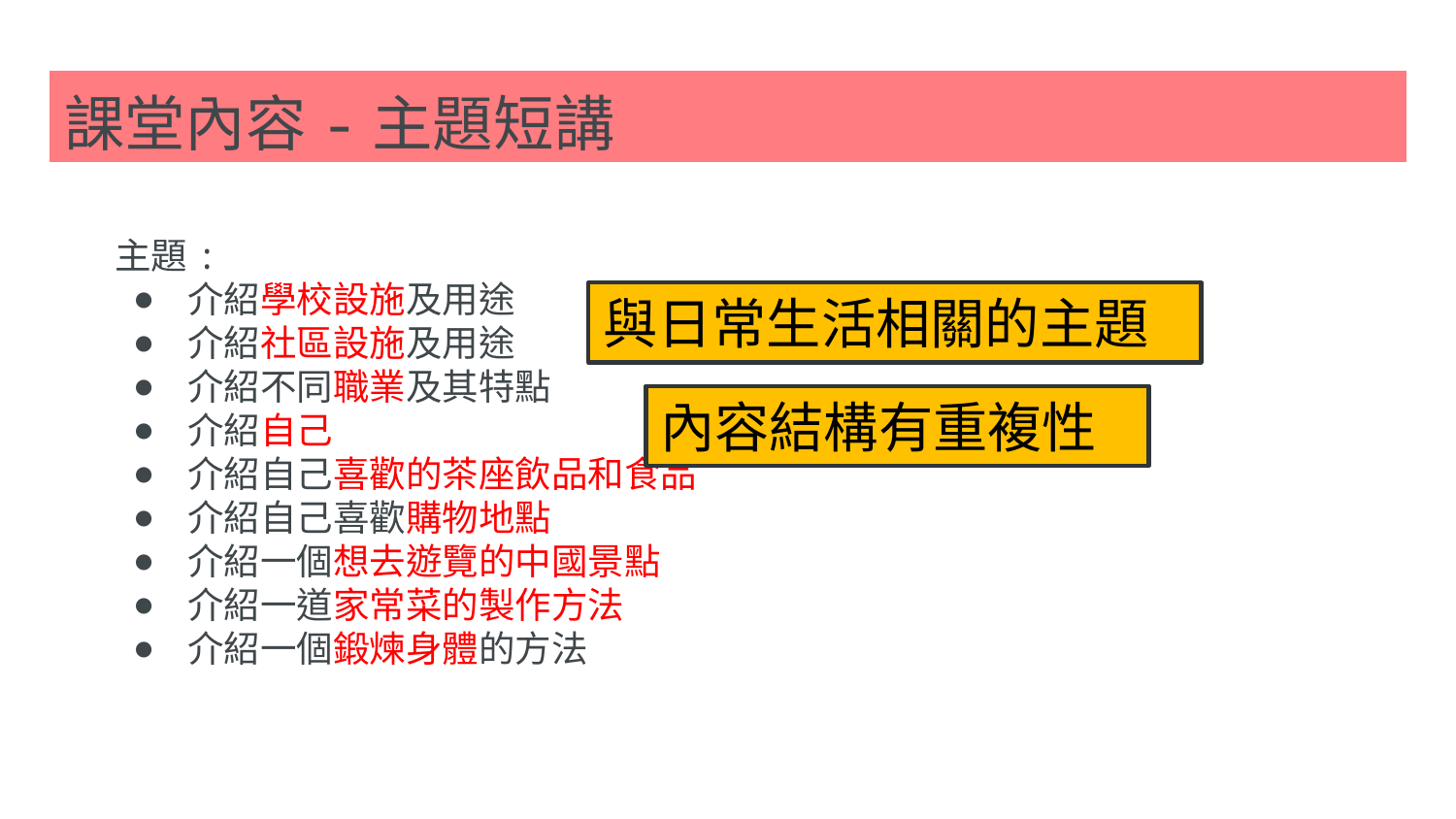

# 課堂內容-主題短講
主題:
介紹學校設施及用途
介紹社區設施及用途
介紹不同職業及其特點
介紹自己
介紹自己喜歡的茶座飲品和食品
介紹自己喜歡購物地點
介紹一個想去遊覽的中國景點
介紹一道家常菜的製作方法
介紹一個鍛煉身體的方法
與日常生活相關的主題
內容結構有重複性